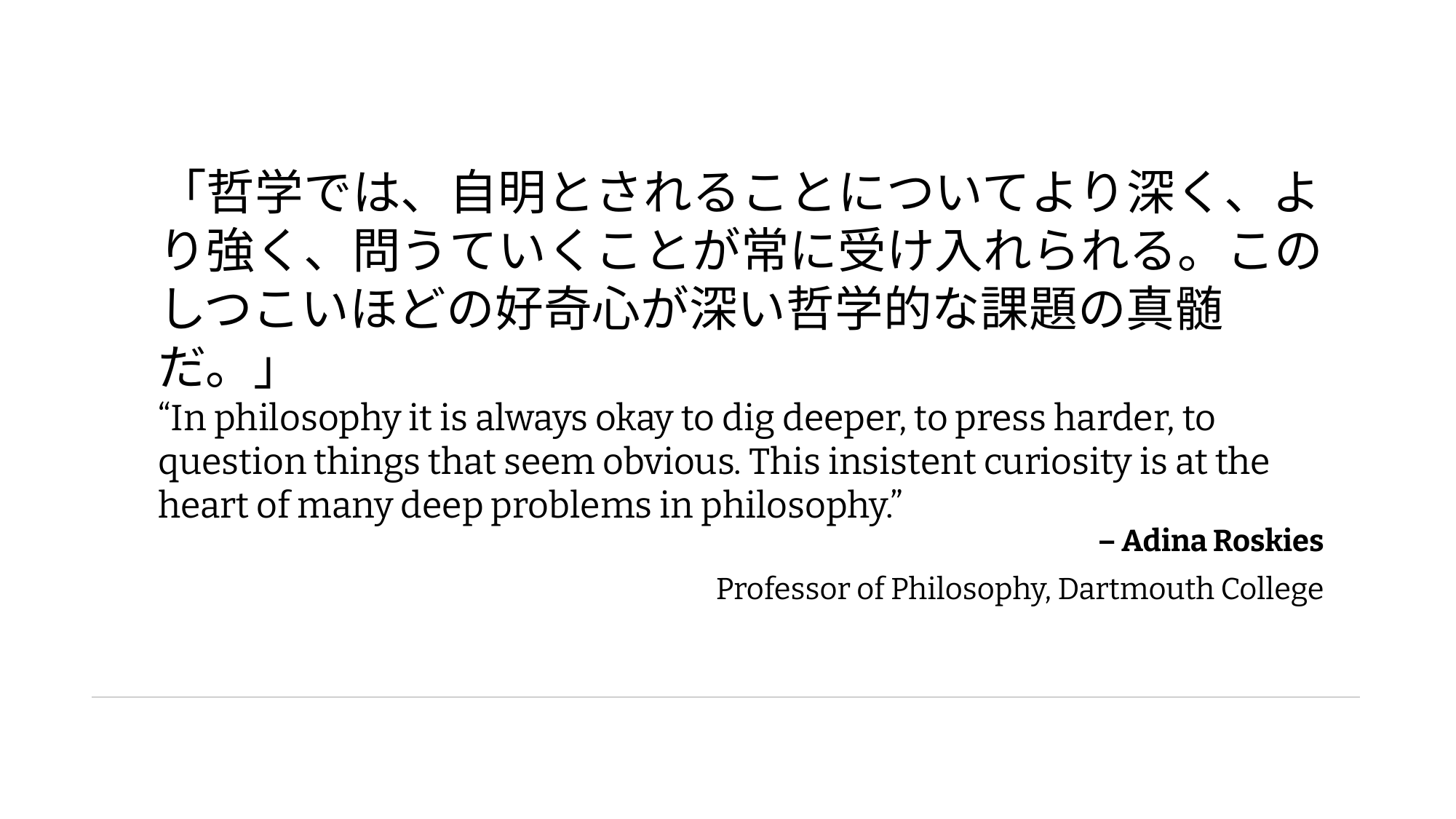

「哲学では、自明とされることについてより深く、より強く、問うていくことが常に受け入れられる。このしつこいほどの好奇心が深い哲学的な課題の真髄だ。」
“In philosophy it is always okay to dig deeper, to press harder, to question things that seem obvious. This insistent curiosity is at the heart of many deep problems in philosophy.”
– Adina Roskies
Professor of Philosophy, Dartmouth College